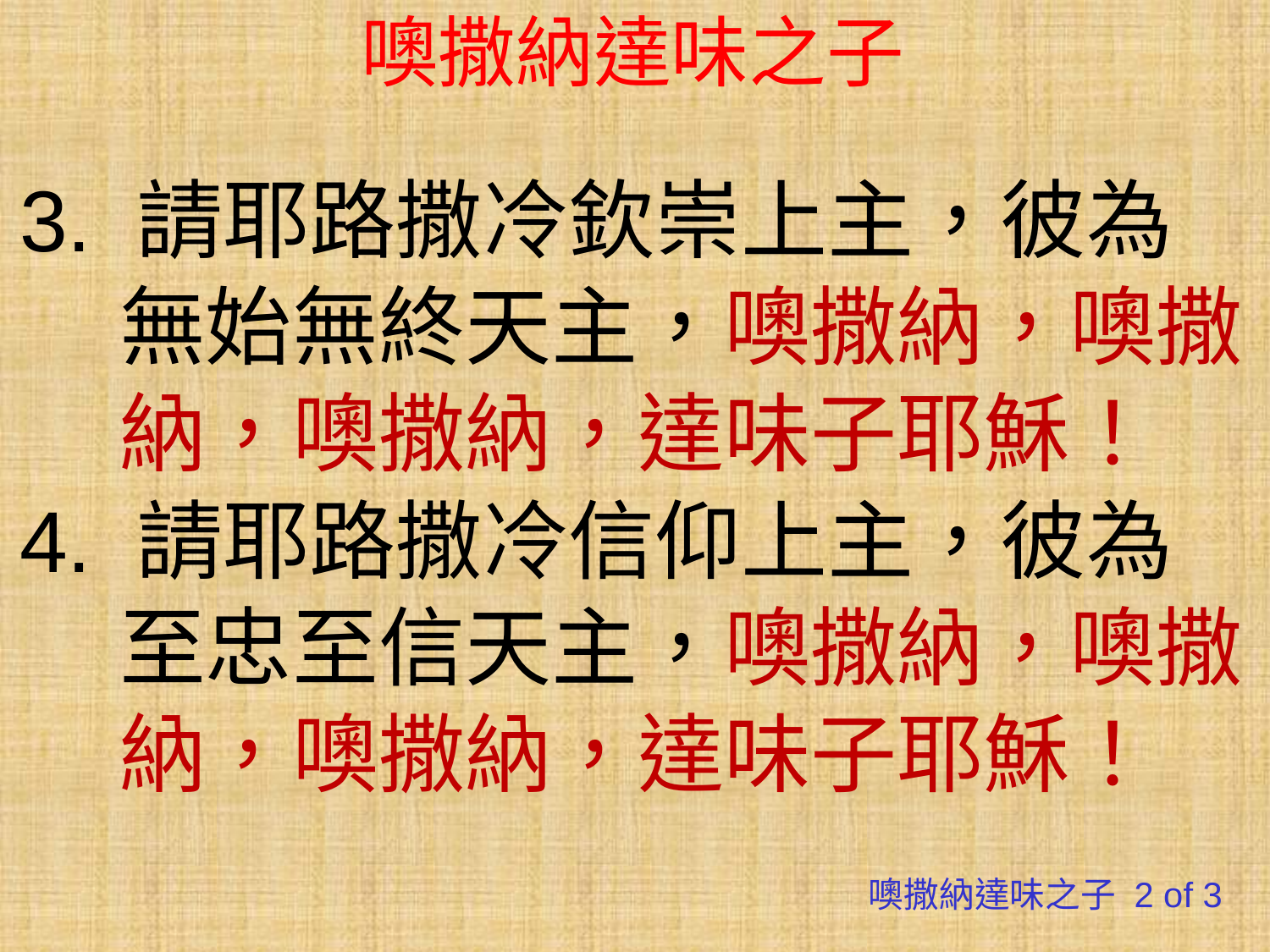

# 噢撒納達味之子
3. 請耶路撒冷欽崇上主，彼為無始無終天主，噢撒納，噢撒納，噢撒納，達味子耶穌！
4. 請耶路撒冷信仰上主，彼為至忠至信天主，噢撒納，噢撒納，噢撒納，達味子耶穌！
噢撒納達味之子 2 of 3